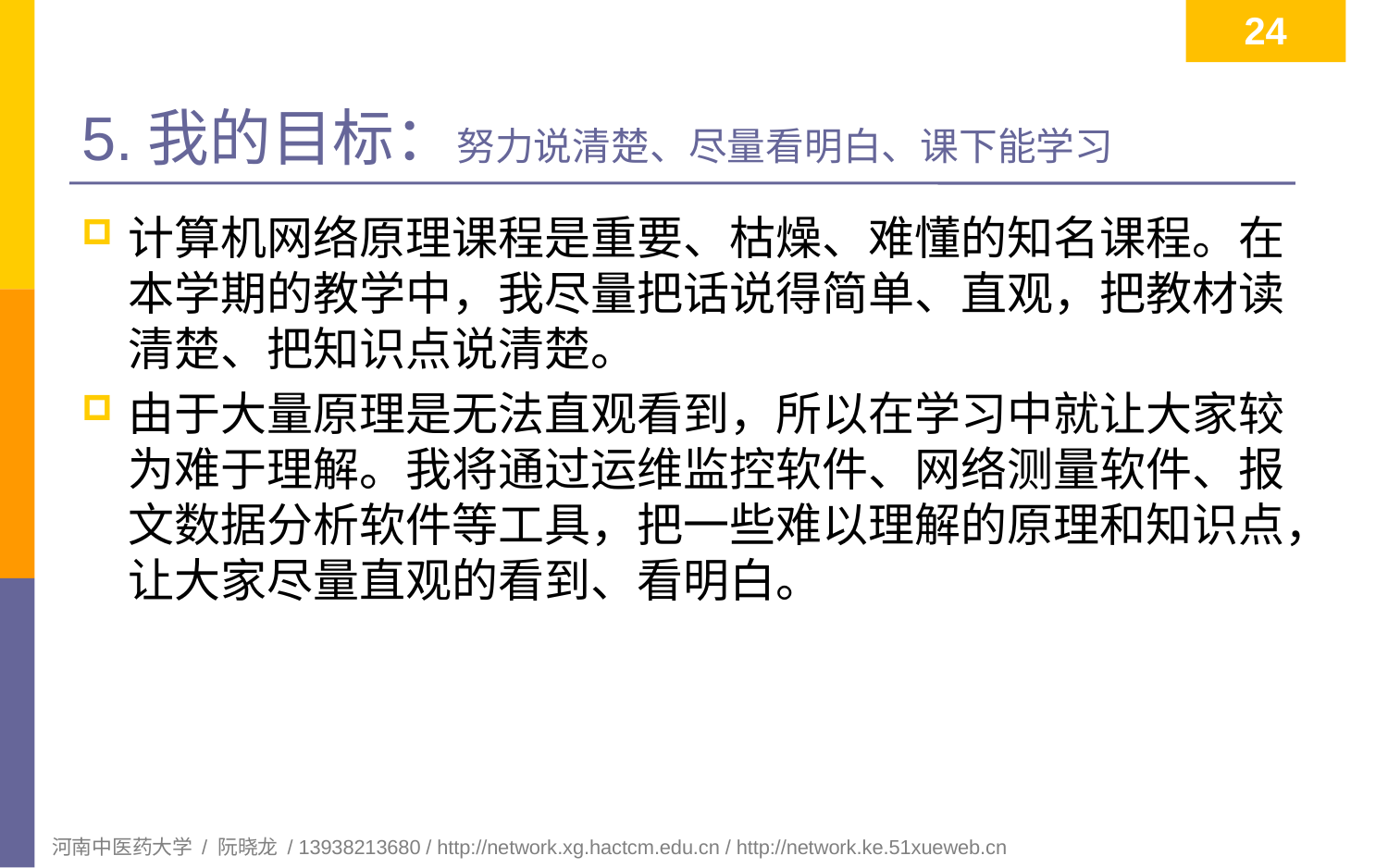

24
# 5.我的目标：努力说清楚、尽量看明白、课下能学习
计算机网络原理课程是重要、枯燥、难懂的知名课程。在本学期的教学中，我尽量把话说得简单、直观，把教材读清楚、把知识点说清楚。
由于大量原理是无法直观看到，所以在学习中就让大家较为难于理解。我将通过运维监控软件、网络测量软件、报文数据分析软件等工具，把一些难以理解的原理和知识点，让大家尽量直观的看到、看明白。